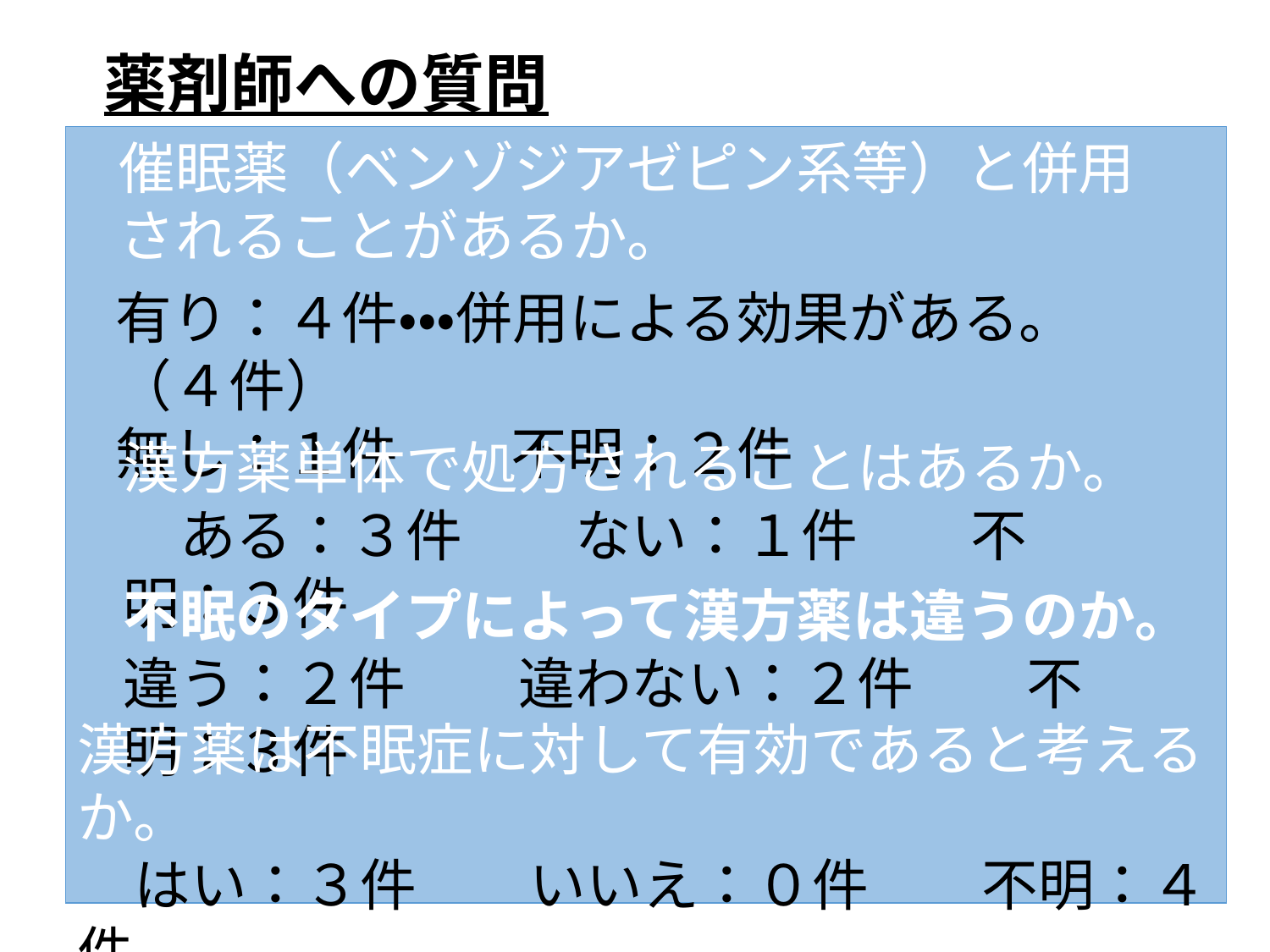

薬剤師への質問

催眠薬（ベンゾジアゼピン系等）と併用されることがあるか。
有り：４件・・・併用による効果がある。（４件）
無し：１件　　不明：２件
漢方薬単体で処方されることはあるか。
　ある：３件　　ない：１件　　不明：３件
不眠のタイプによって漢方薬は違うのか。
違う：２件　　違わない：２件　　不明：３件
漢方薬は不眠症に対して有効であると考えるか。
　はい：３件　　いいえ：０件　　不明：４件